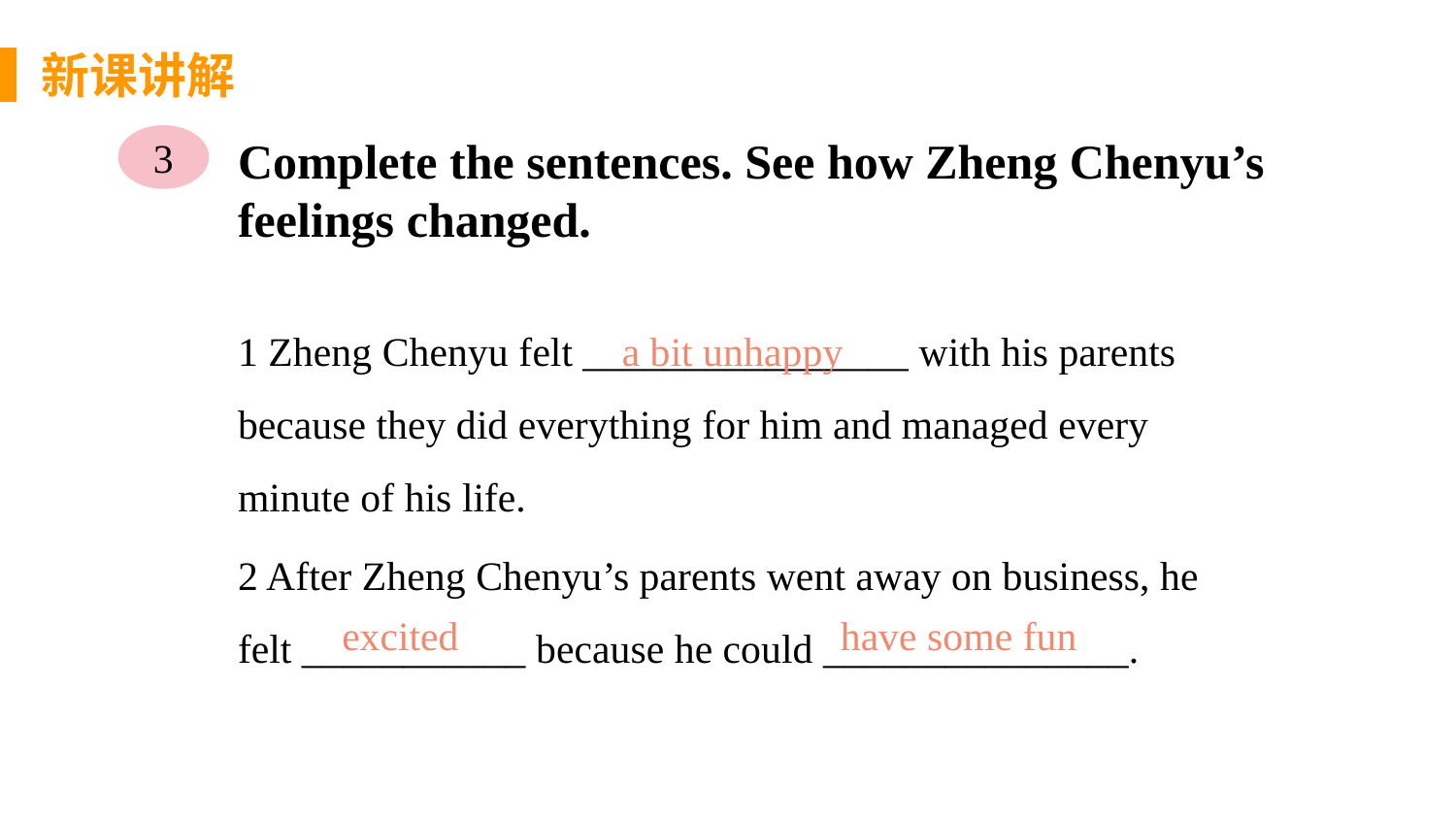

新课讲解

3
Complete the sentences. See how Zheng Chenyu’s feelings changed.
思 考
 a bit unhappy
1 Zheng Chenyu felt ________________ with his parents because they did everything for him and managed every minute of his life.
2 After Zheng Chenyu’s parents went away on business, he felt ___________ because he could _______________.
 excited
have some fun